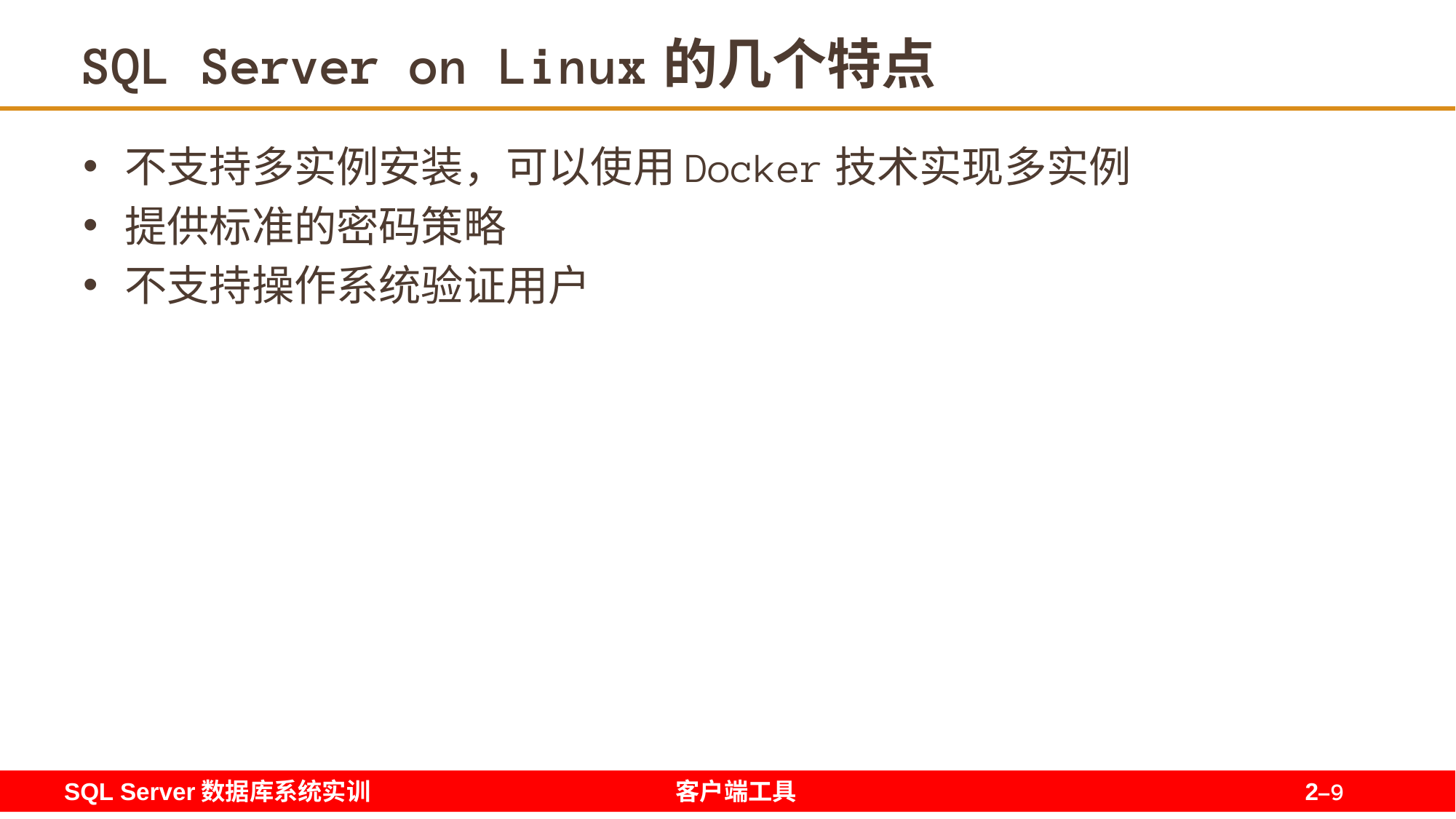

# SQL Server on Linux的几个特点
不支持多实例安装，可以使用Docker技术实现多实例
提供标准的密码策略
不支持操作系统验证用户